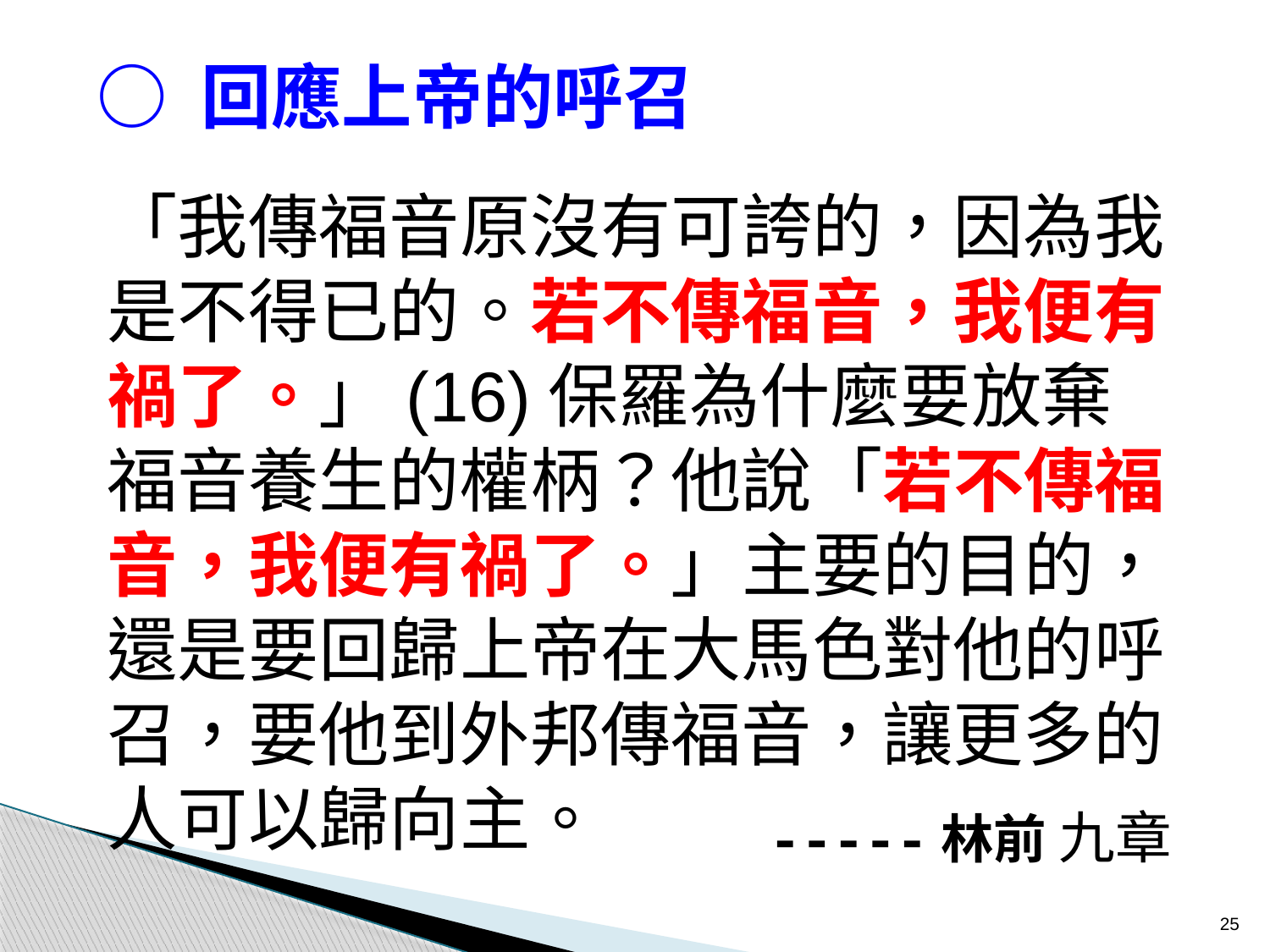

○ 回應上帝的呼召
「我傳福音原沒有可誇的，因為我是不得已的。若不傳福音，我便有禍了。」(16)保羅為什麼要放棄福音養生的權柄？他說「若不傳福音，我便有禍了。」主要的目的，還是要回歸上帝在大馬色對他的呼召，要他到外邦傳福音，讓更多的人可以歸向主。
-----林前 九章
25